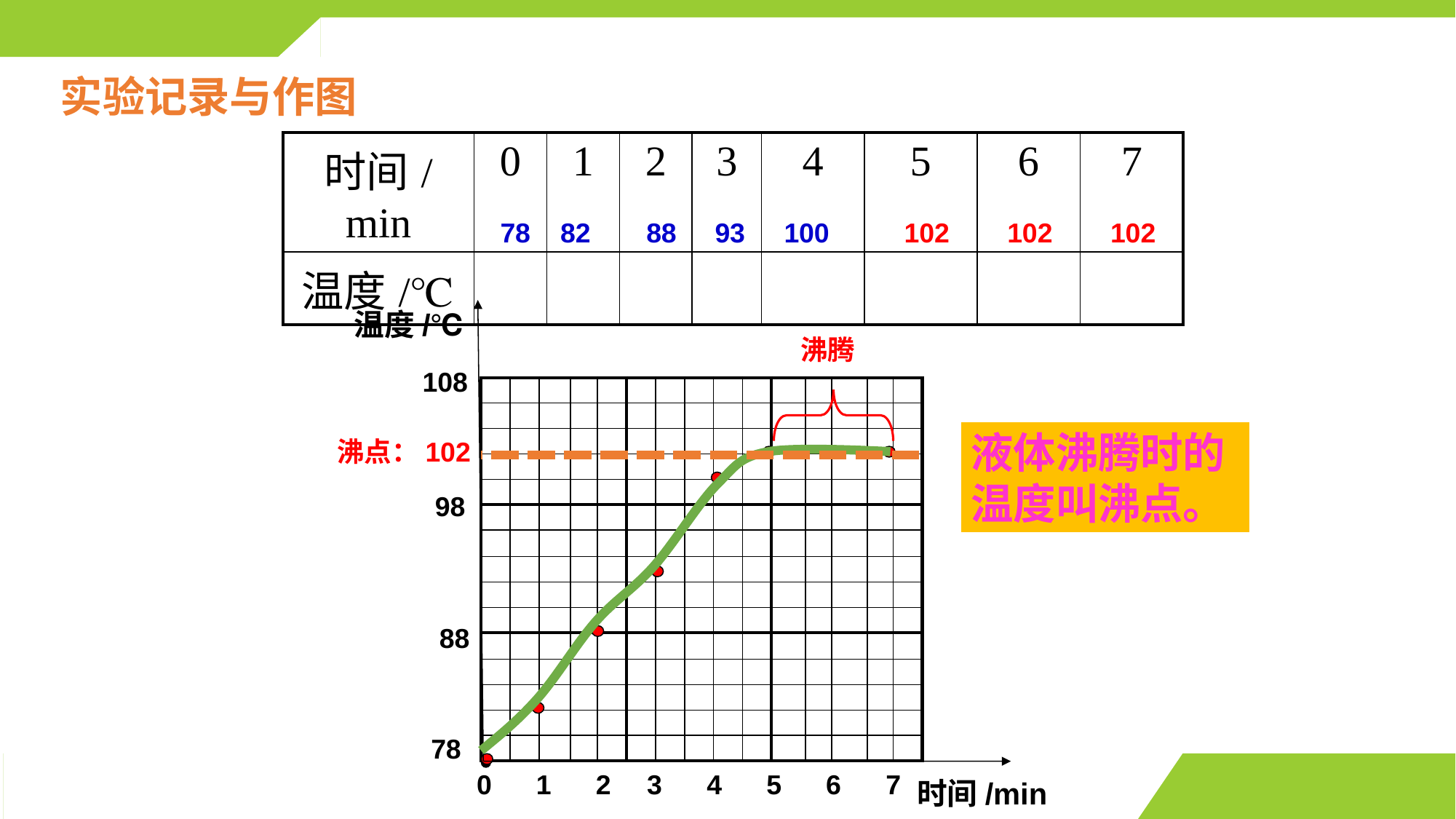

实验记录与作图
| 时间/min | 0 | 1 | 2 | 3 | 4 | 5 | 6 | 7 |
| --- | --- | --- | --- | --- | --- | --- | --- | --- |
| 温度/℃ |  |  |  |  |  |  |  |  |
78
82
88
93
100
102
102
102
温度/℃

108
98
88
78

时间/min
沸腾

|  |  |  |  |  |  |  |  |  |  |  |  |  |  |  |
| --- | --- | --- | --- | --- | --- | --- | --- | --- | --- | --- | --- | --- | --- | --- |
|  |  |  |  |  |  |  |  |  |  |  |  |  |  |  |
|  |  |  |  |  |  |  |  |  |  |  |  |  |  |  |
|  |  |  |  |  |  |  |  |  |  |  |  |  |  |  |
|  |  |  |  |  |  |  |  |  |  |  |  |  |  |  |
|  |  |  |  |  |  |  |  |  |  |  |  |  |  |  |
|  |  |  |  |  |  |  |  |  |  |  |  |  |  |  |
|  |  |  |  |  |  |  |  |  |  |  |  |  |  |  |
|  |  |  |  |  |  |  |  |  |  |  |  |  |  |  |
|  |  |  |  |  |  |  |  |  |  |  |  |  |  |  |
|  |  |  |  |  |  |  |  |  |  |  |  |  |  |  |
|  |  |  |  |  |  |  |  |  |  |  |  |  |  |  |
|  |  |  |  |  |  |  |  |  |  |  |  |  |  |  |
|  |  |  |  |  |  |  |  |  |  |  |  |  |  |  |
|  |  |  |  |  |  |  |  |  |  |  |  |  |  |  |
液体沸腾时的温度叫沸点。
沸点：102

0
1
2
3
4
5
6
7